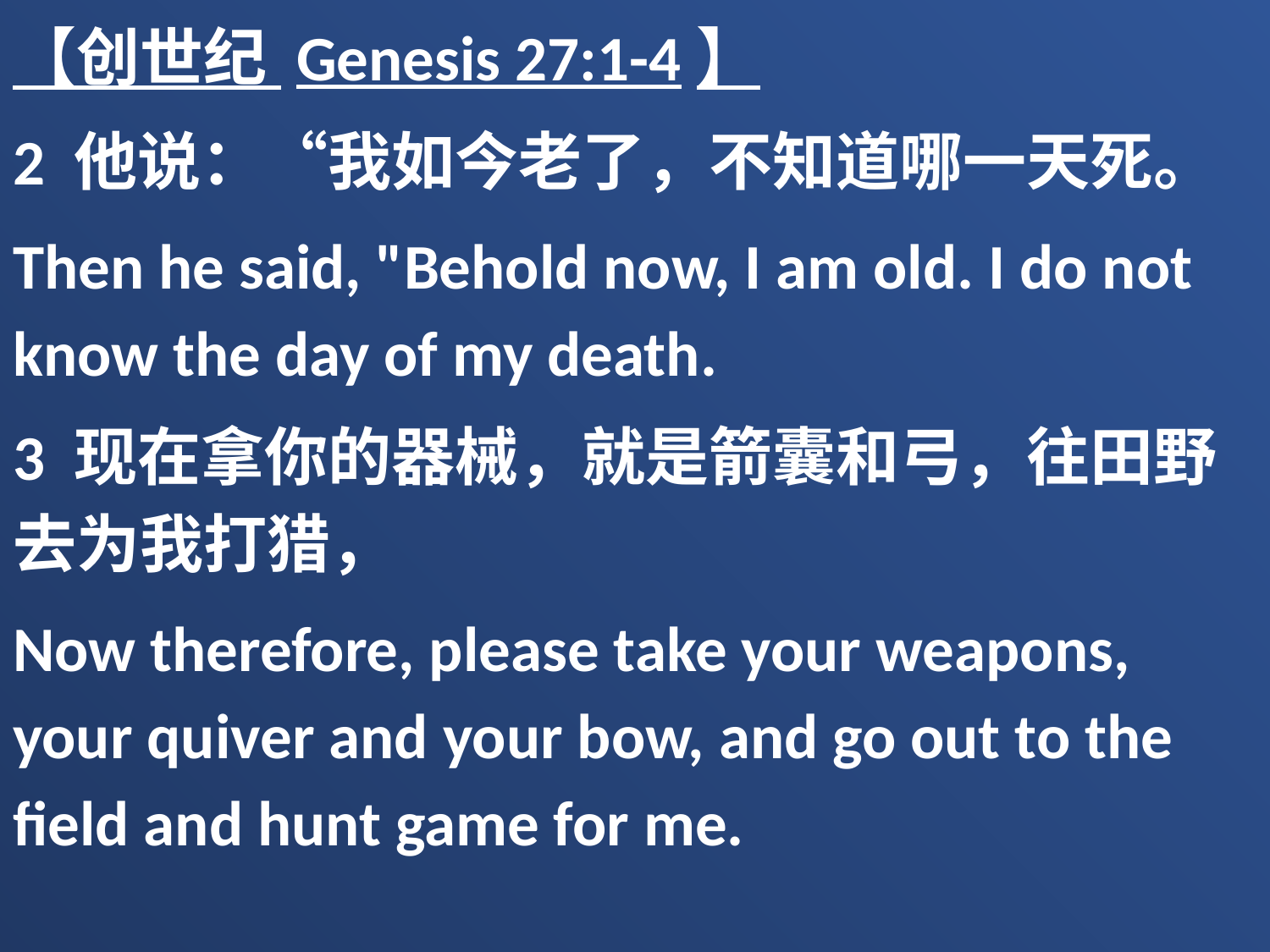

【创世纪 Genesis 27:1-4】
2 他说：“我如今老了，不知道哪一天死。
Then he said, "Behold now, I am old. I do not know the day of my death.
3 现在拿你的器械，就是箭囊和弓，往田野去为我打猎，
Now therefore, please take your weapons, your quiver and your bow, and go out to the field and hunt game for me.